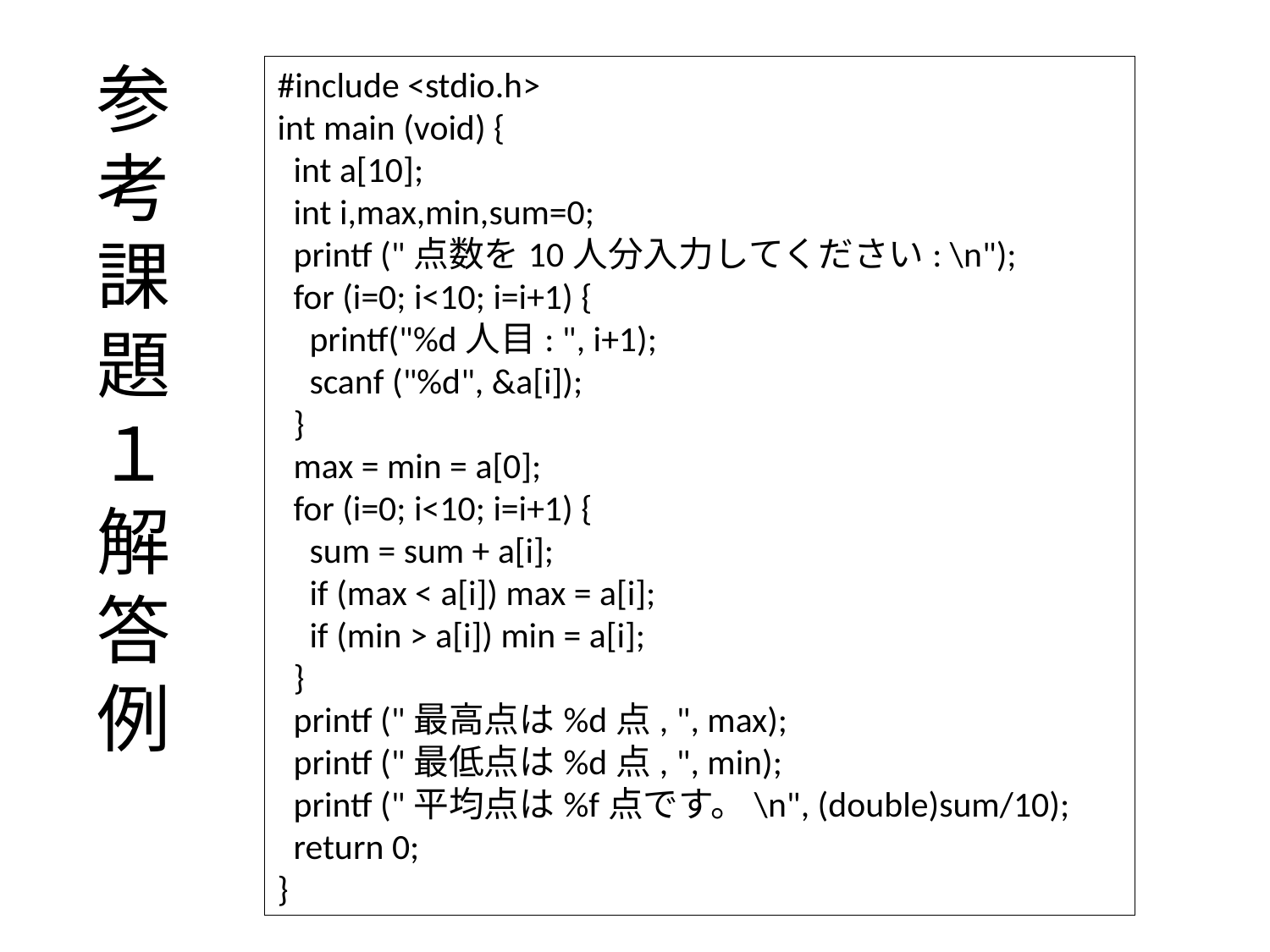

# 参考課題１解答例
#include <stdio.h>
int main (void) {
  int a[10];
  int i,max,min,sum=0;
  printf ("点数を10人分入力してください: \n");
  for (i=0; i<10; i=i+1) {
    printf("%d人目: ", i+1);
    scanf ("%d", &a[i]);
  }
  max = min = a[0];
  for (i=0; i<10; i=i+1) {
    sum = sum + a[i];
    if (max < a[i]) max = a[i];
    if (min > a[i]) min = a[i];
  }
  printf ("最高点は%d点, ", max);
  printf ("最低点は%d点, ", min);
  printf ("平均点は%f点です。\n", (double)sum/10);
  return 0;
}